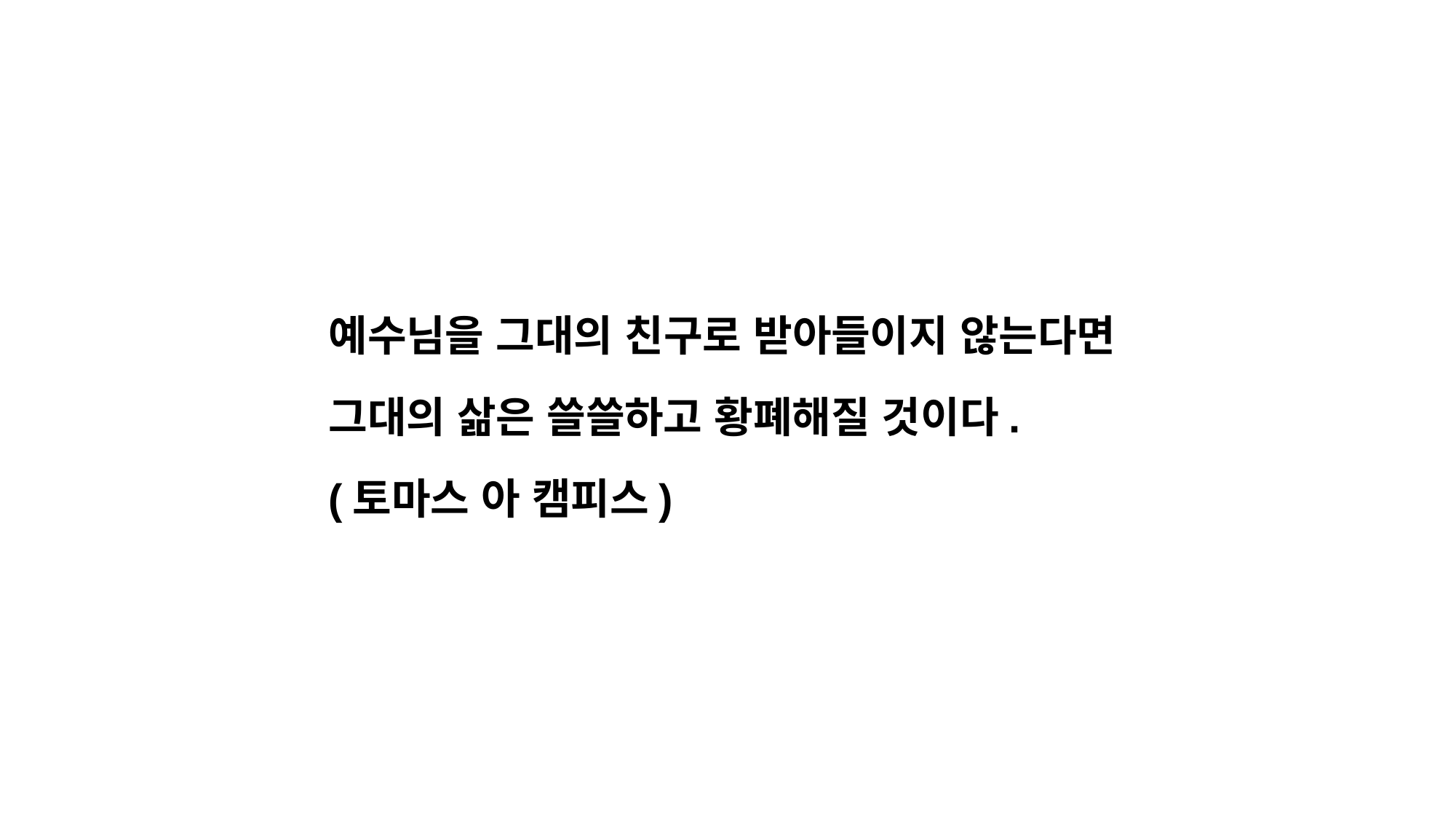

예수님을 그대의 친구로 받아들이지 않는다면
그대의 삶은 쓸쓸하고 황폐해질 것이다.
(토마스 아 캠피스)